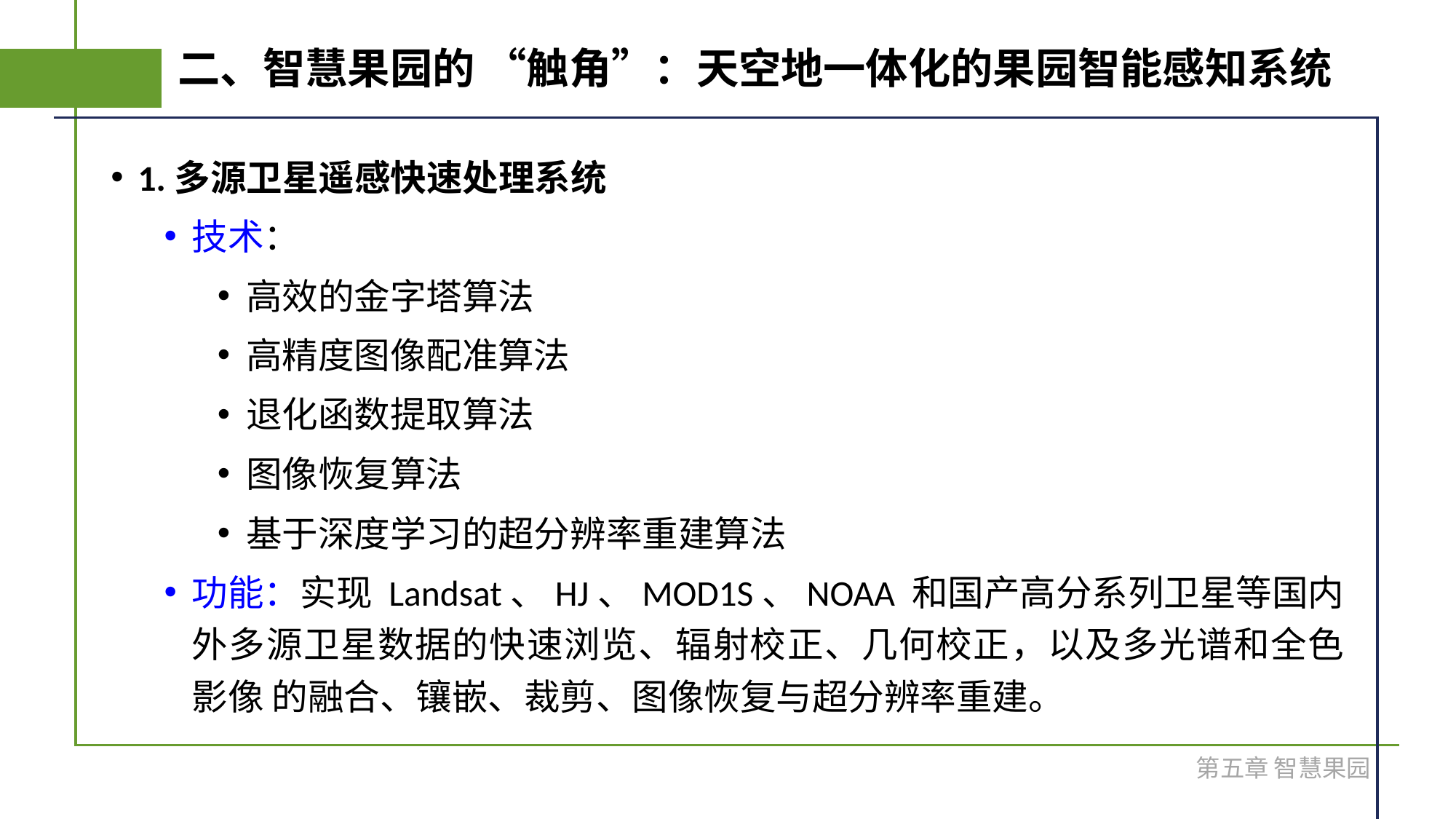

# 二、智慧果园的 “触角”：天空地一体化的果园智能感知系统
1.多源卫星遥感快速处理系统
技术：
高效的金字塔算法
高精度图像配准算法
退化函数提取算法
图像恢复算法
基于深度学习的超分辨率重建算法
功能：实现 Landsat、HJ、MOD1S、NOAA 和国产高分系列卫星等国内外多源卫星数据的快速浏览、辐射校正、几何校正，以及多光谱和全色影像 的融合、镶嵌、裁剪、图像恢复与超分辨率重建。

第五章 智慧果园